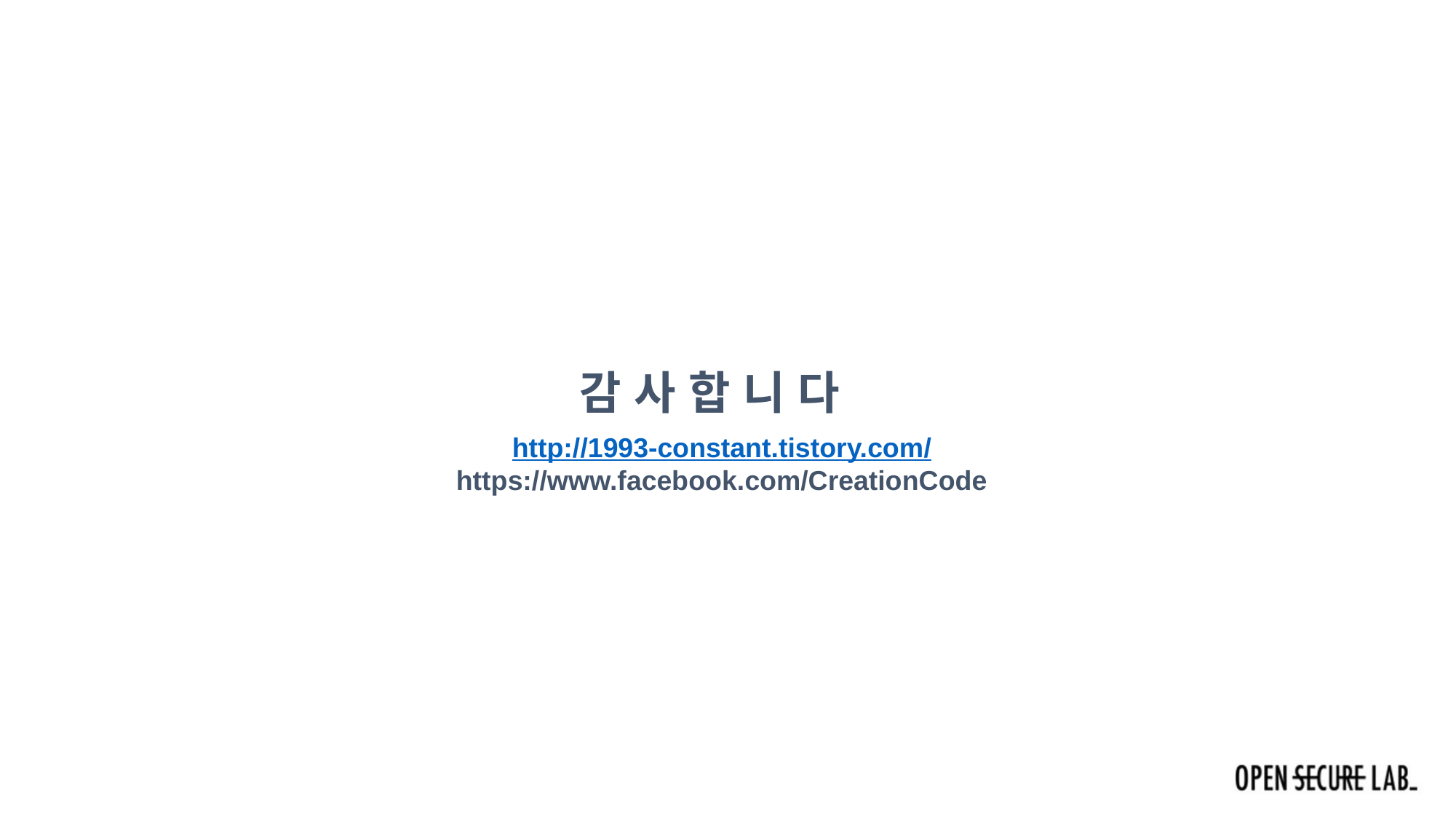

감 사 합 니 다
http://1993-constant.tistory.com/
https://www.facebook.com/CreationCode